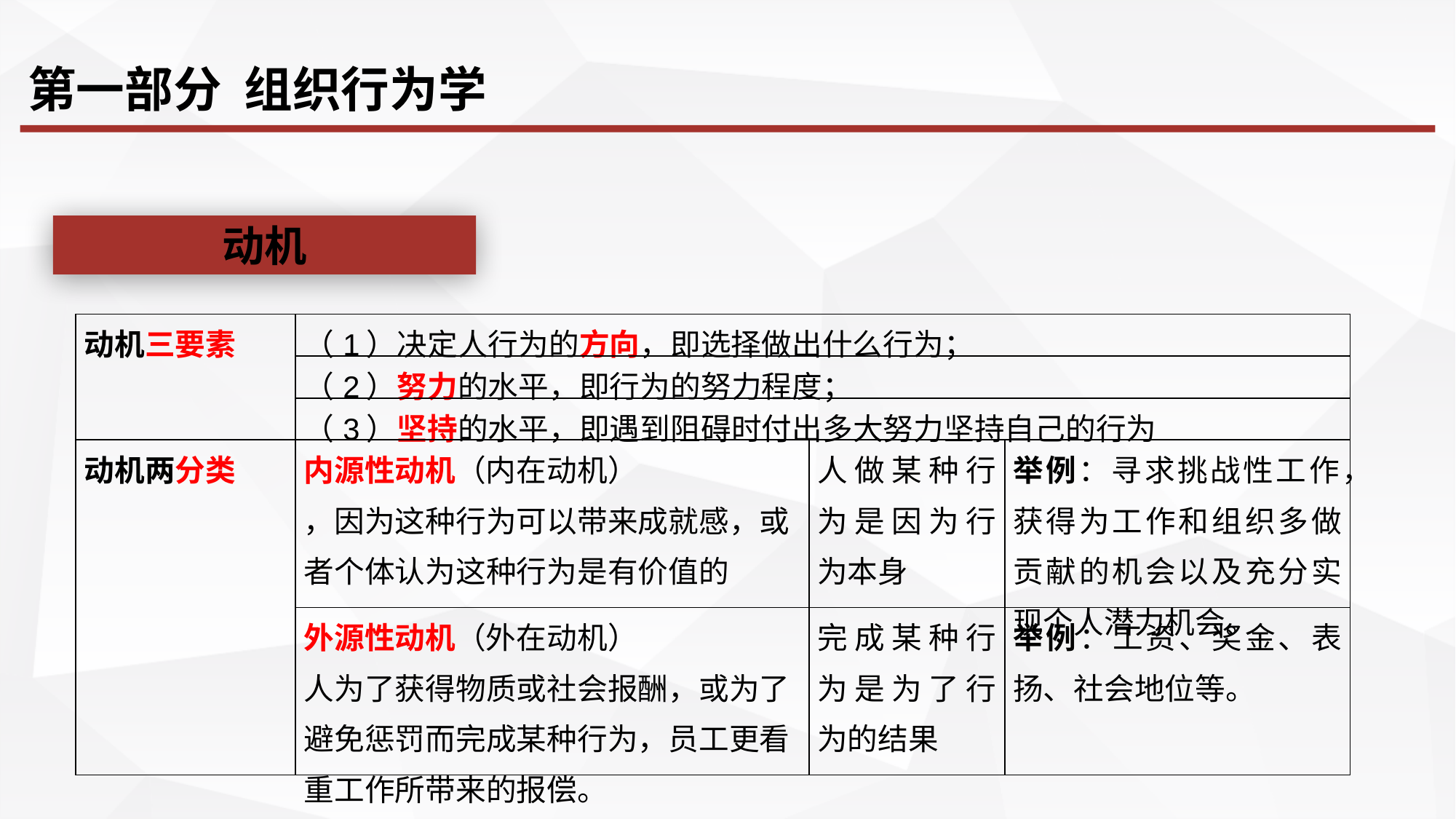

第一部分  组织行为学

动机
| 动机三要素 | （1）决定人行为的方向，即选择做出什么行为； |  |  |
| --- | --- | --- | --- |
|  | （2）努力的水平，即行为的努力程度； |  |  |
|  | （3）坚持的水平，即遇到阻碍时付出多大努力坚持自己的行为 |  |  |
| 动机两分类 | 内源性动机（内在动机） ，因为这种行为可以带来成就感，或者个体认为这种行为是有价值的 | 人做某种行为是因为行为本身 | 举例：寻求挑战性工作，获得为工作和组织多做贡献的机会以及充分实现个人潜力机会。 |
|  | 外源性动机（外在动机） 人为了获得物质或社会报酬，或为了避免惩罚而完成某种行为，员工更看重工作所带来的报偿。 | 完成某种行为是为了行为的结果 | 举例：工资、奖金、表扬、社会地位等。 |